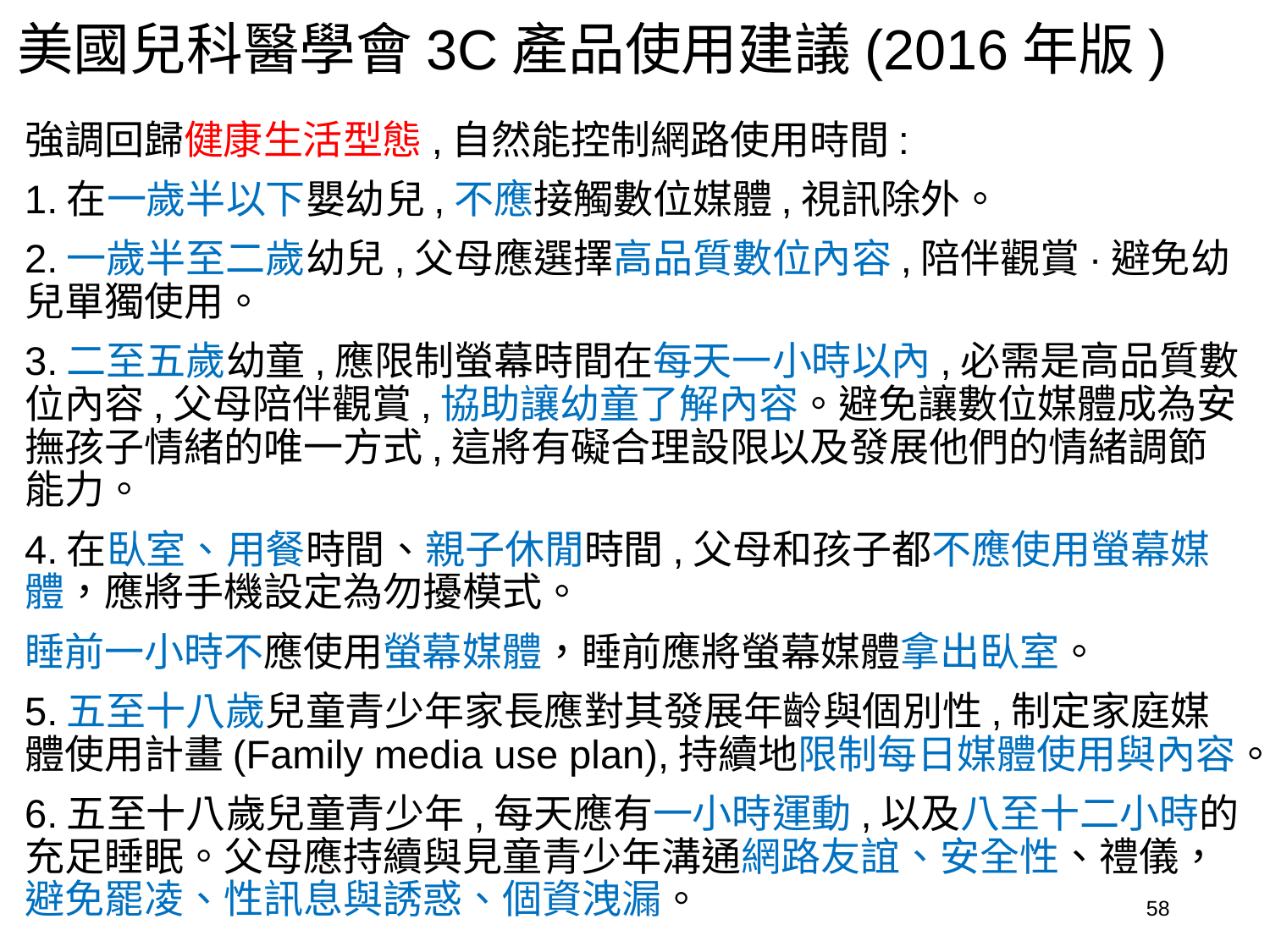

# 美國兒科醫學會3C產品使用建議(2016年版)
強調回歸健康生活型態,自然能控制網路使用時間:
1.在一歲半以下嬰幼兒,不應接觸數位媒體,視訊除外。
2.一歲半至二歲幼兒,父母應選擇高品質數位內容,陪伴觀賞·避免幼兒單獨使用。
3.二至五歲幼童,應限制螢幕時間在每天一小時以內,必需是高品質數位內容,父母陪伴觀賞,協助讓幼童了解內容。避免讓數位媒體成為安撫孩子情緒的唯一方式,這將有礙合理設限以及發展他們的情緒調節能力。
4.在臥室、用餐時間、親子休閒時間,父母和孩子都不應使用螢幕媒體，應將手機設定為勿擾模式。
睡前一小時不應使用螢幕媒體，睡前應將螢幕媒體拿出臥室。
5.五至十八歲兒童青少年家長應對其發展年齡與個別性,制定家庭媒體使用計畫(Family media use plan),持續地限制每日媒體使用與內容。
6.五至十八歲兒童青少年,每天應有一小時運動,以及八至十二小時的充足睡眠。父母應持續與見童青少年溝通網路友誼、安全性、禮儀，避免罷凌、性訊息與誘惑、個資洩漏。
58